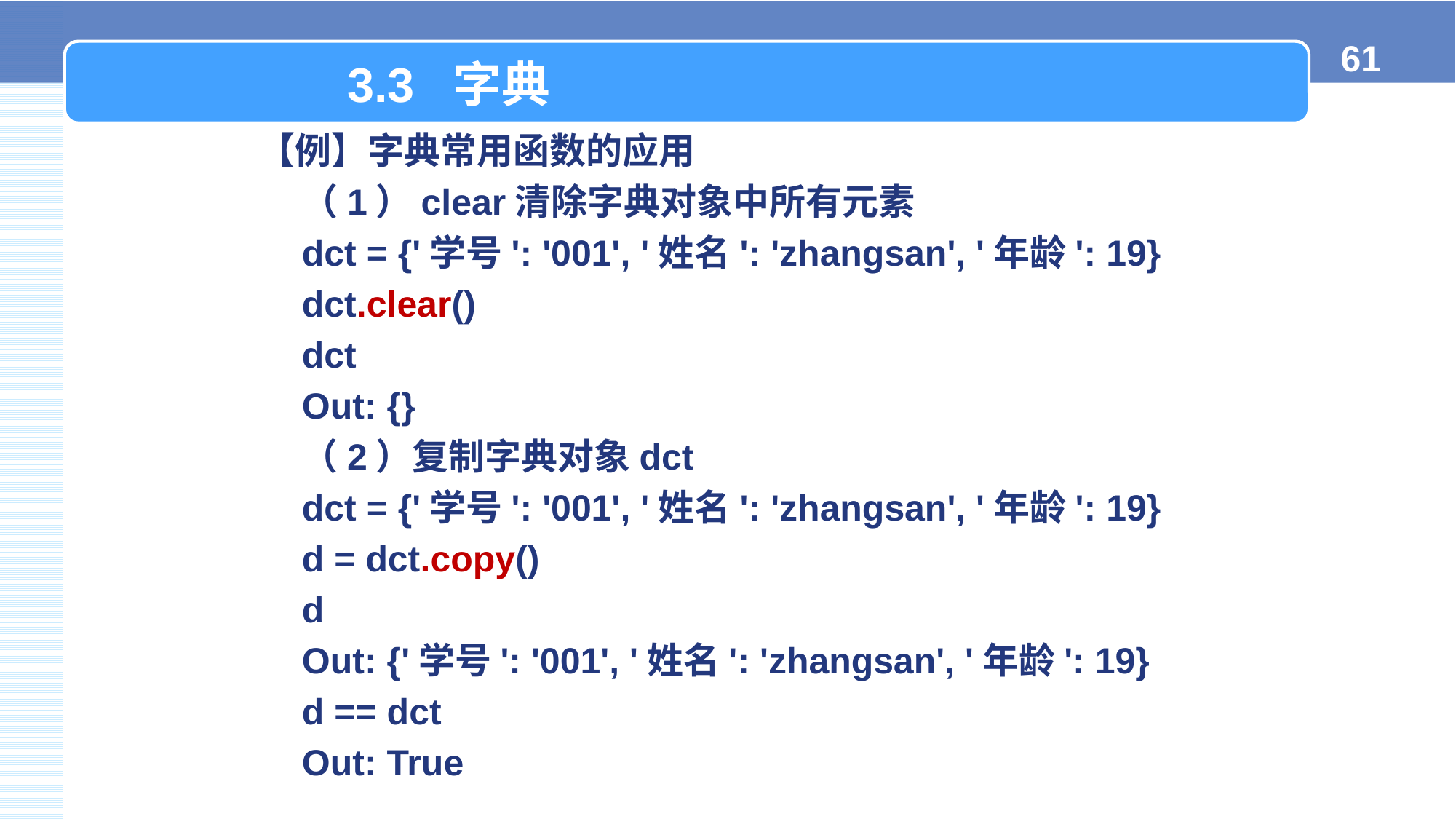

3.3  字典
【例】字典常用函数的应用
（1）clear清除字典对象中所有元素
dct = {'学号': '001', '姓名': 'zhangsan', '年龄': 19}
dct.clear()
dct
Out: {}
（2）复制字典对象dct
dct = {'学号': '001', '姓名': 'zhangsan', '年龄': 19}
d = dct.copy()
d
Out: {'学号': '001', '姓名': 'zhangsan', '年龄': 19}
d == dct
Out: True